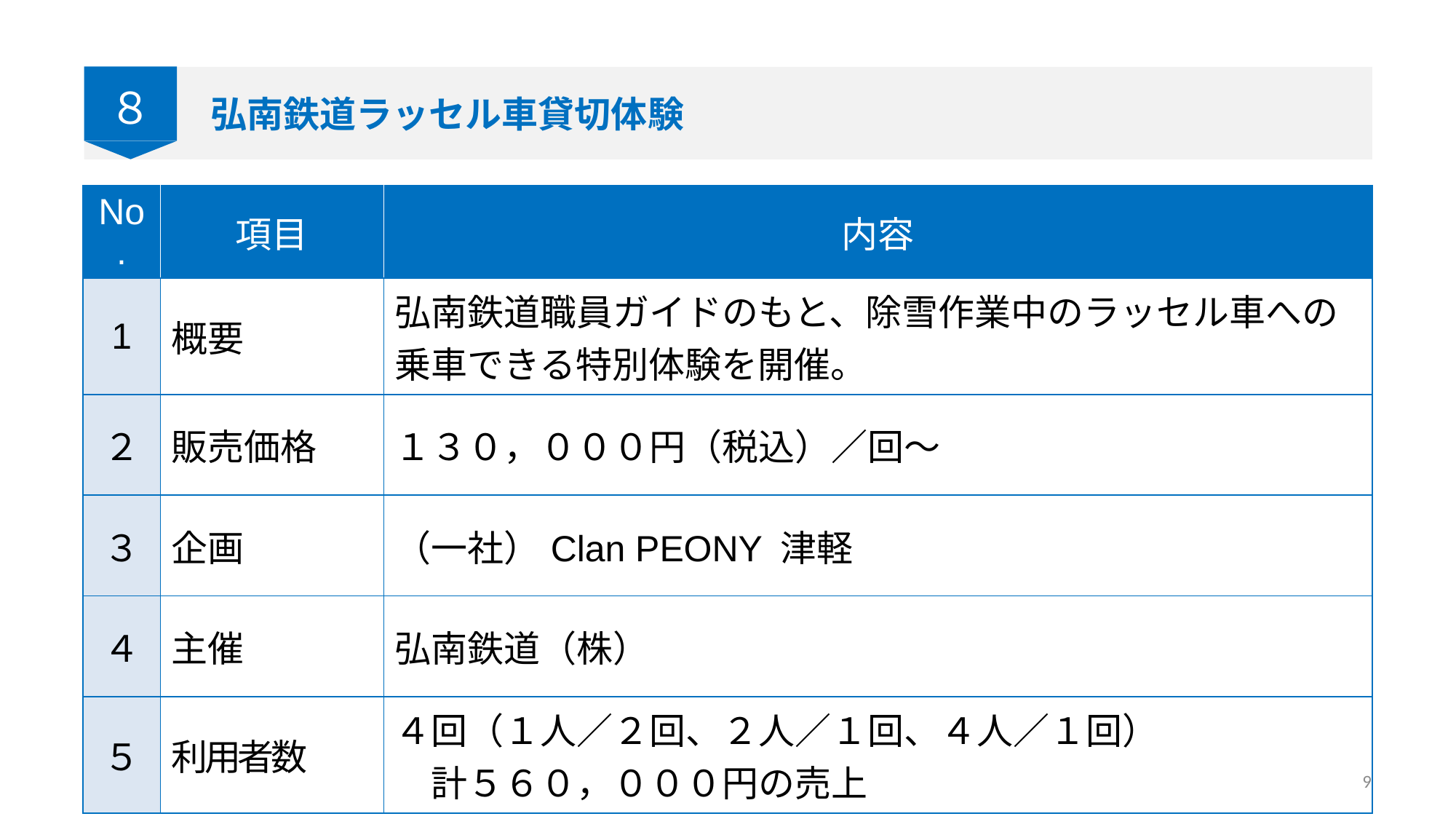

８
弘南鉄道ラッセル車貸切体験

| No. | 項目 | 内容 |
| --- | --- | --- |
| 1 | 概要 | 弘南鉄道職員ガイドのもと、除雪作業中のラッセル車への乗車できる特別体験を開催。 |
| ２ | 販売価格 | １３０，０００円（税込）／回～ |
| ３ | 企画 | （一社）Clan PEONY 津軽 |
| ４ | 主催 | 弘南鉄道（株） |
| ５ | 利用者数 | ４回（１人／２回、２人／１回、４人／１回） 　計５６０，０００円の売上 |
9